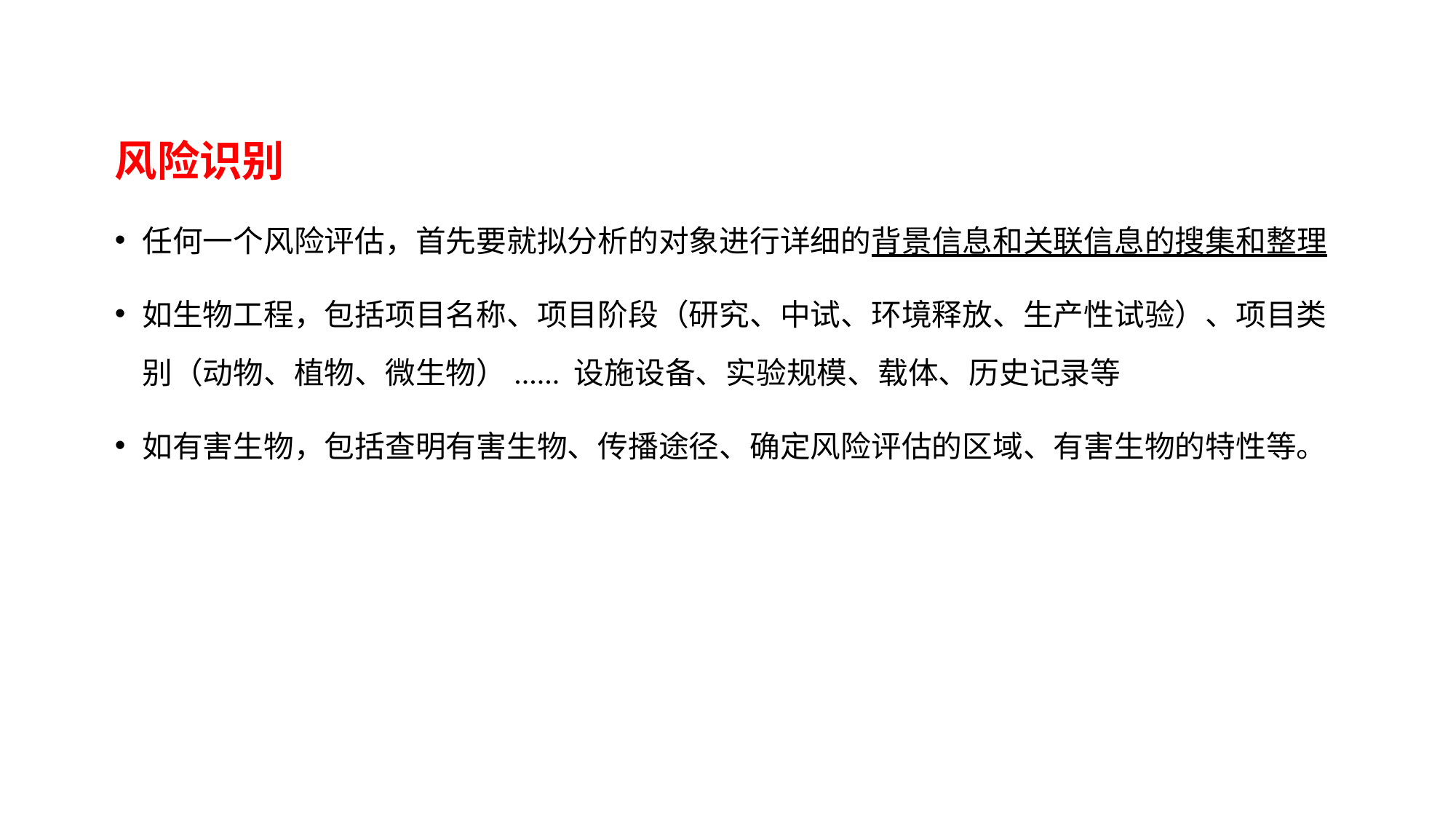

风险识别
任何一个风险评估，首先要就拟分析的对象进行详细的背景信息和关联信息的搜集和整理
如生物工程，包括项目名称、项目阶段（研究、中试、环境释放、生产性试验）、项目类别（动物、植物、微生物）...... 设施设备、实验规模、载体、历史记录等
如有害生物，包括查明有害生物、传播途径、确定风险评估的区域、有害生物的特性等。